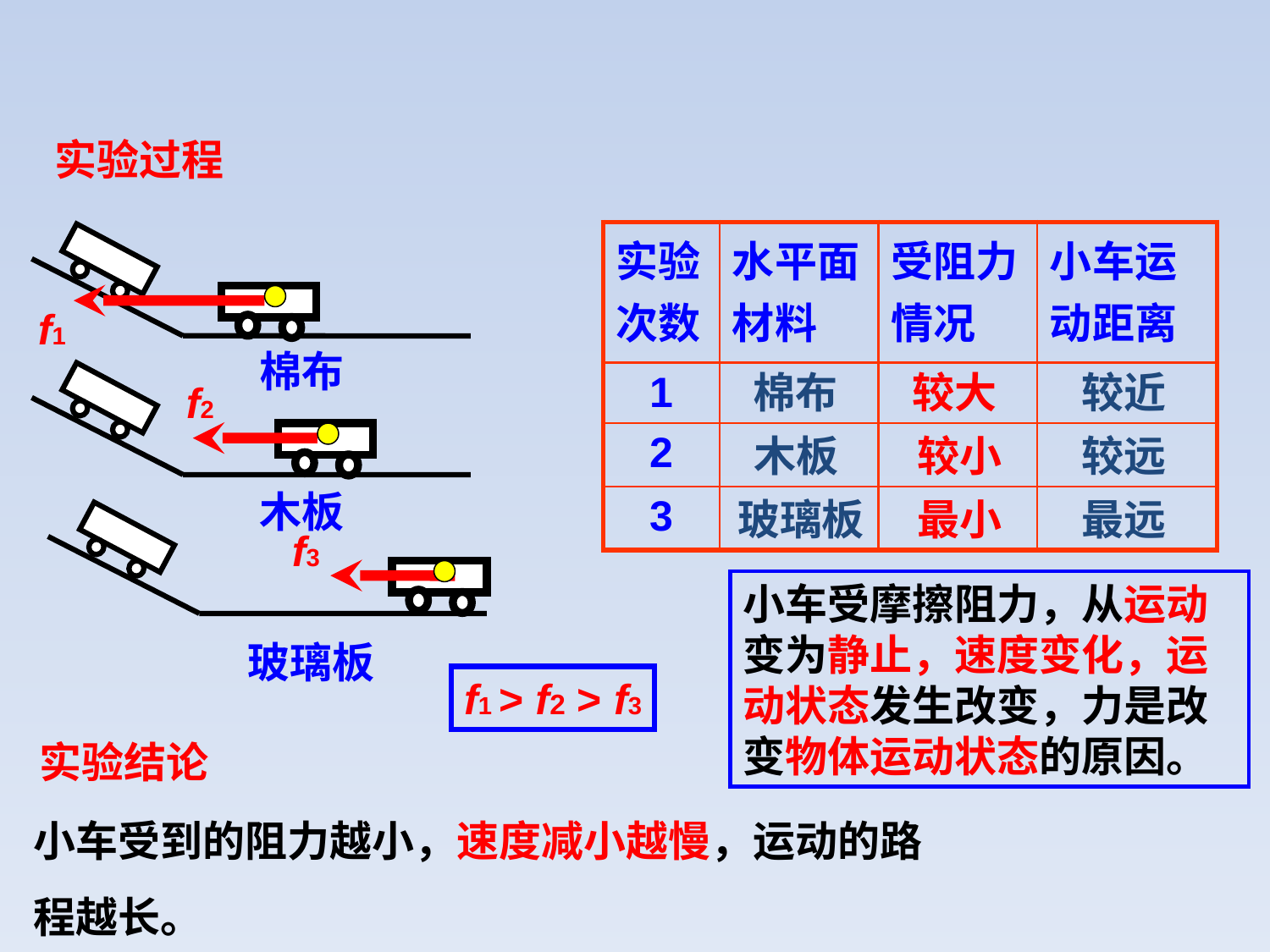

实验过程
| 实验次数 | 水平面材料 | 受阻力情况 | 小车运动距离 |
| --- | --- | --- | --- |
| 1 |  |  |  |
| 2 |  |  |  |
| 3 |  |  |  |

棉布

木板

玻璃板

f1

棉布
较大
较近
f2

木板
较小
较远
玻璃板
最小
最远
f3

小车受摩擦阻力，从运动变为静止，速度变化，运动状态发生改变，力是改变物体运动状态的原因。
f1 > f2 > f3
实验结论
小车受到的阻力越小，速度减小越慢，运动的路程越长。